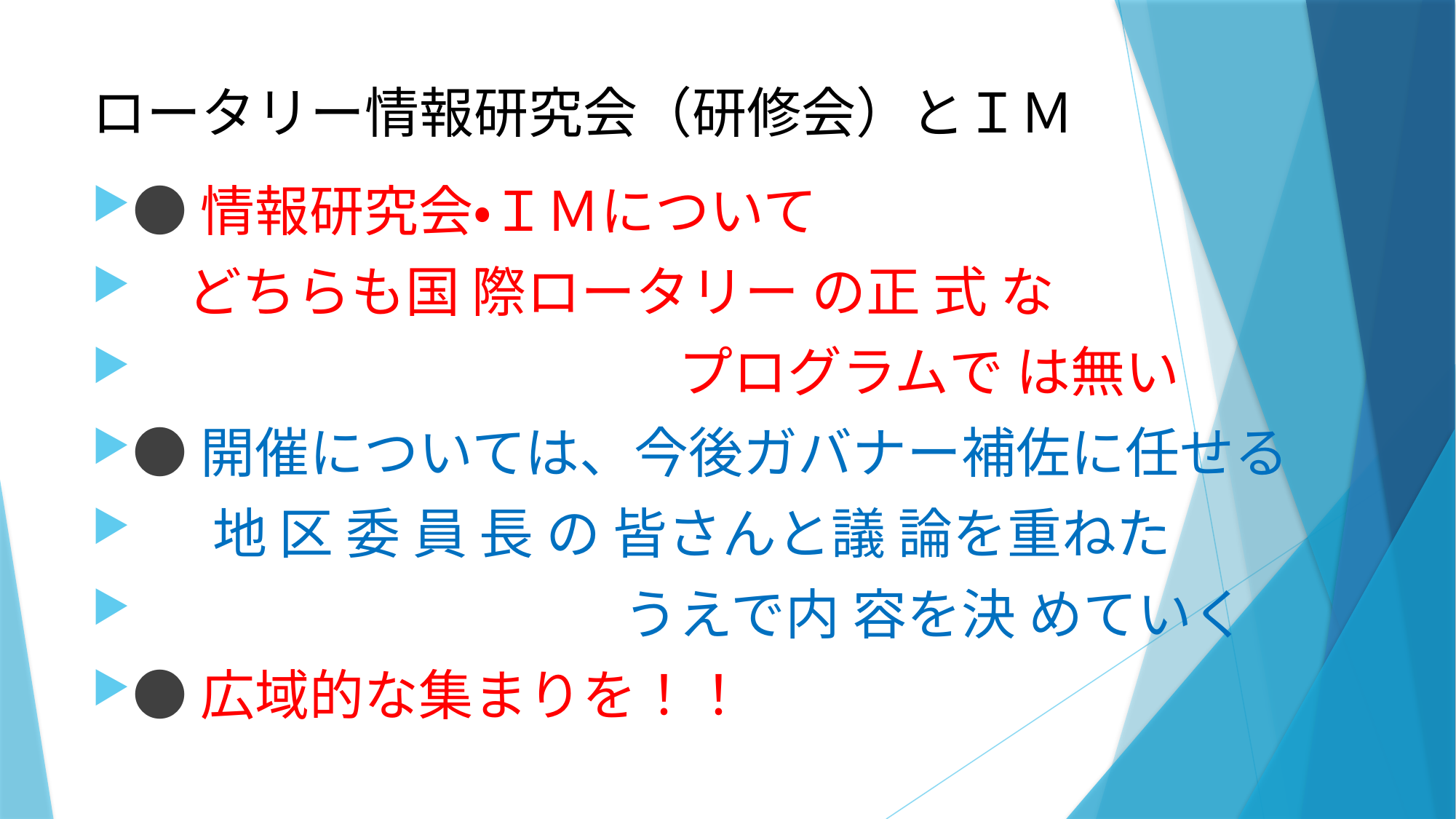

# ロータリー情報研究会（研修会）とＩＭ
●情報研究会・ＩＭについて
　どちらも国 際ロータリー の正 式 な
　　　　　　　　　　プログラムで は無い
●開催については、今後ガバナー補佐に任せる
 　地 区 委 員 長 の 皆さんと議 論を重ねた
　　　　　　　　　うえで内 容を決 めていく
●広域的な集まりを！！